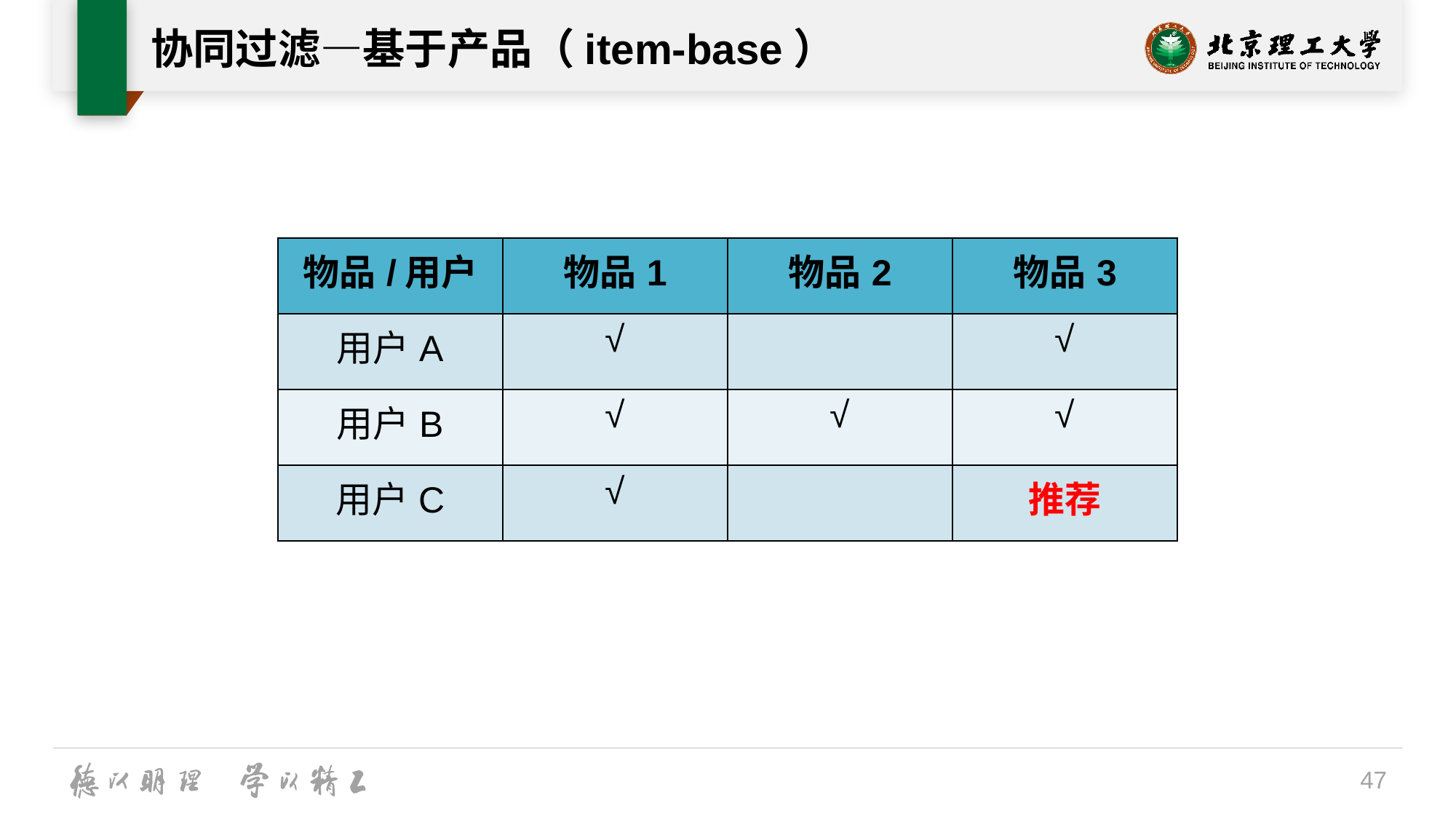

# 协同过滤—基于产品（item-base）
| 物品/用户 | 物品1 | 物品2 | 物品3 |
| --- | --- | --- | --- |
| 用户A | √ |  | √ |
| 用户B | √ | √ | √ |
| 用户C | √ |  | 推荐 |